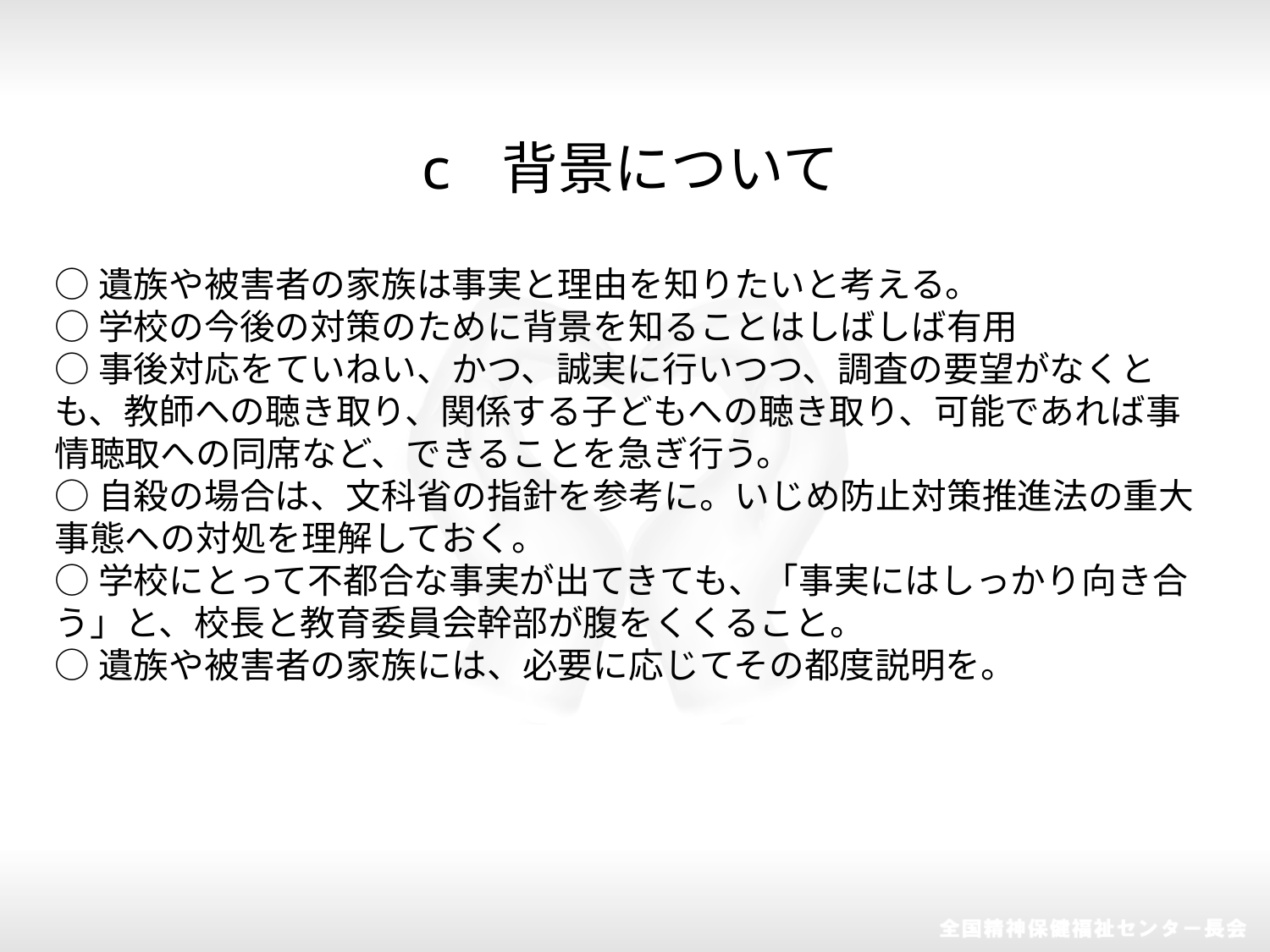

c 背景について
○遺族や被害者の家族は事実と理由を知りたいと考える。
○学校の今後の対策のために背景を知ることはしばしば有用
○事後対応をていねい、かつ、誠実に行いつつ、調査の要望がなくとも、教師への聴き取り、関係する子どもへの聴き取り、可能であれば事情聴取への同席など、できることを急ぎ行う。
○自殺の場合は、文科省の指針を参考に。いじめ防止対策推進法の重大事態への対処を理解しておく。
○学校にとって不都合な事実が出てきても、「事実にはしっかり向き合う」と、校長と教育委員会幹部が腹をくくること。
○遺族や被害者の家族には、必要に応じてその都度説明を。